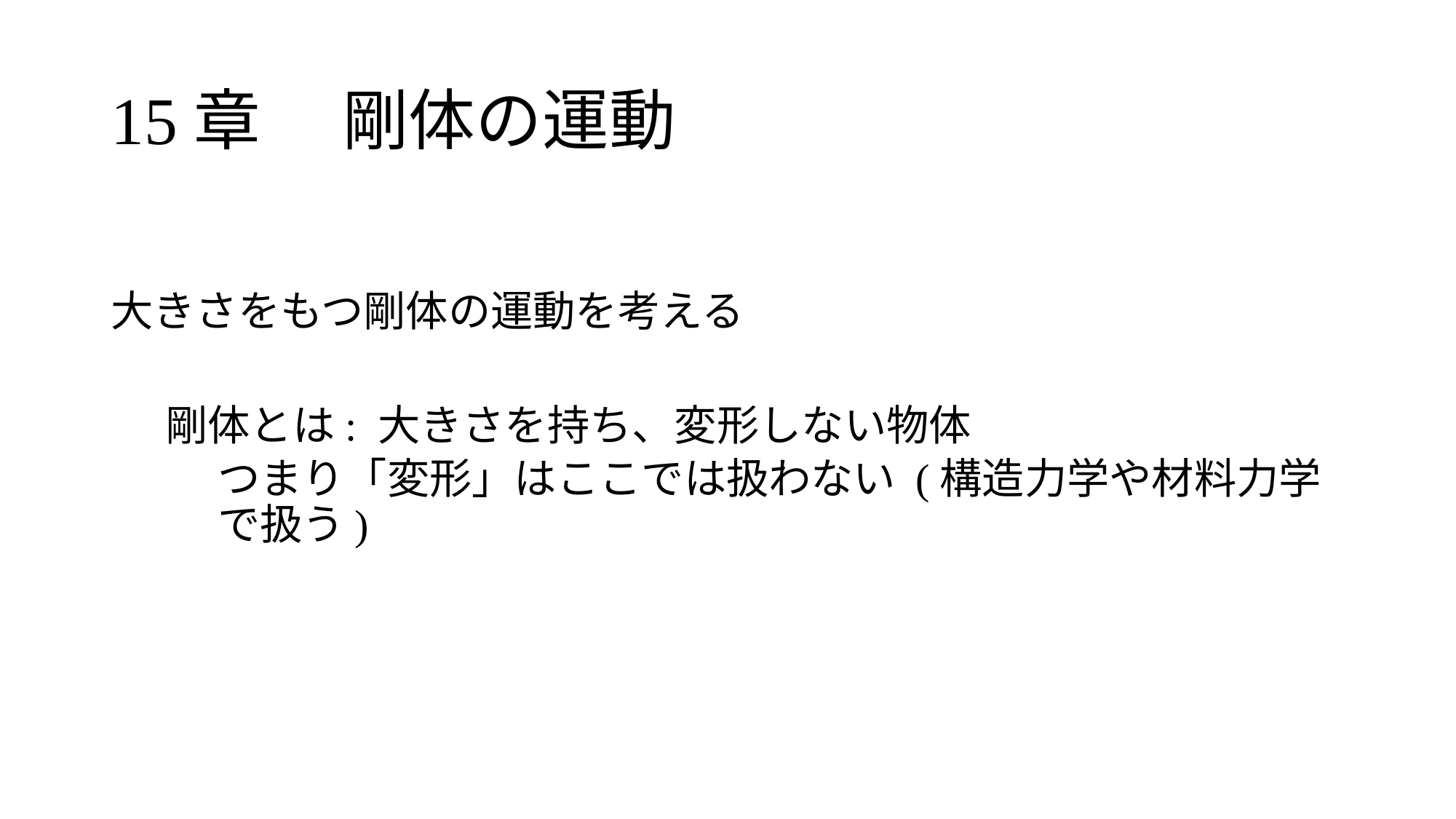

# 15章　 剛体の運動

大きさをもつ剛体の運動を考える

剛体とは: 大きさを持ち、変形しない物体
	つまり「変形」はここでは扱わない (構造力学や材料力学で扱う)